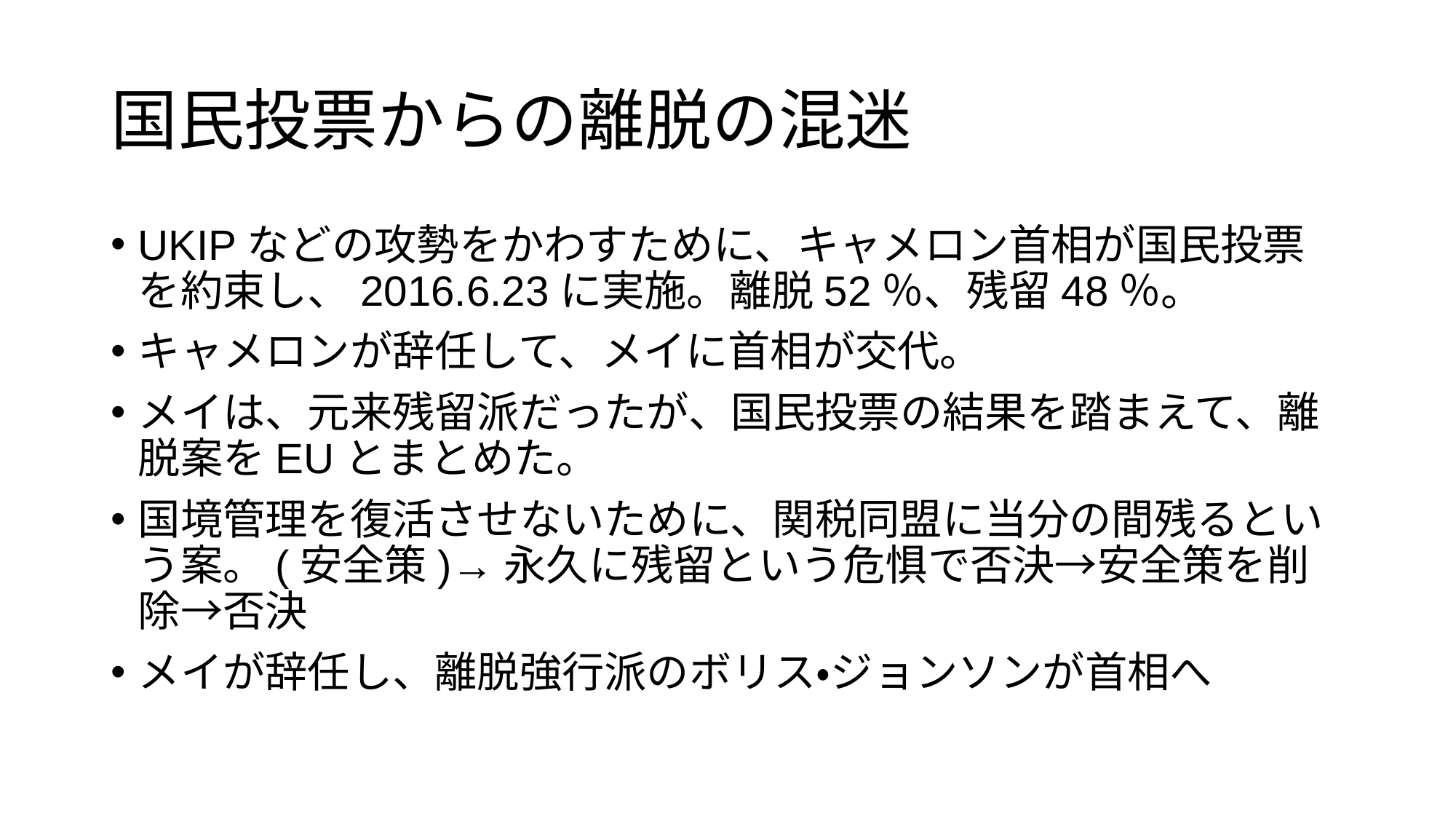

# 国民投票からの離脱の混迷
UKIPなどの攻勢をかわすために、キャメロン首相が国民投票を約束し、2016.6.23に実施。離脱52％、残留48％。
キャメロンが辞任して、メイに首相が交代。
メイは、元来残留派だったが、国民投票の結果を踏まえて、離脱案をEUとまとめた。
国境管理を復活させないために、関税同盟に当分の間残るという案。(安全策)→永久に残留という危惧で否決→安全策を削除→否決
メイが辞任し、離脱強行派のボリス・ジョンソンが首相へ